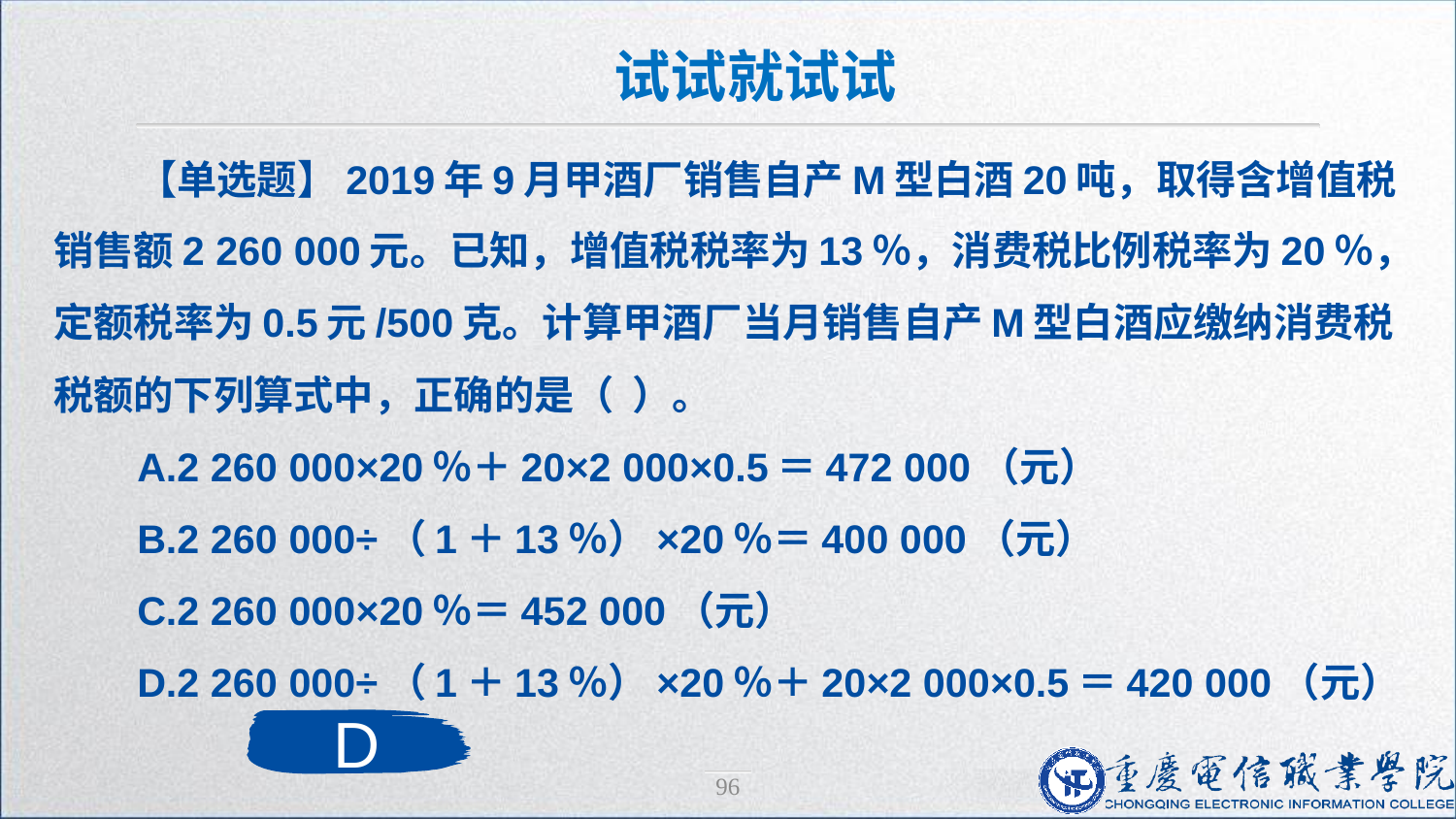

试试就试试
【单选题】2019年9月甲酒厂销售自产M型白酒20吨，取得含增值税销售额2 260 000元。已知，增值税税率为13％，消费税比例税率为20％，定额税率为0.5元/500克。计算甲酒厂当月销售自产M型白酒应缴纳消费税税额的下列算式中，正确的是（  ）。
A.2 260 000×20％＋20×2 000×0.5＝472 000（元）
B.2 260 000÷（1＋13％）×20％＝400 000（元）
C.2 260 000×20％＝452 000（元）
D.2 260 000÷（1＋13％）×20％＋20×2 000×0.5＝420 000（元）

D
96